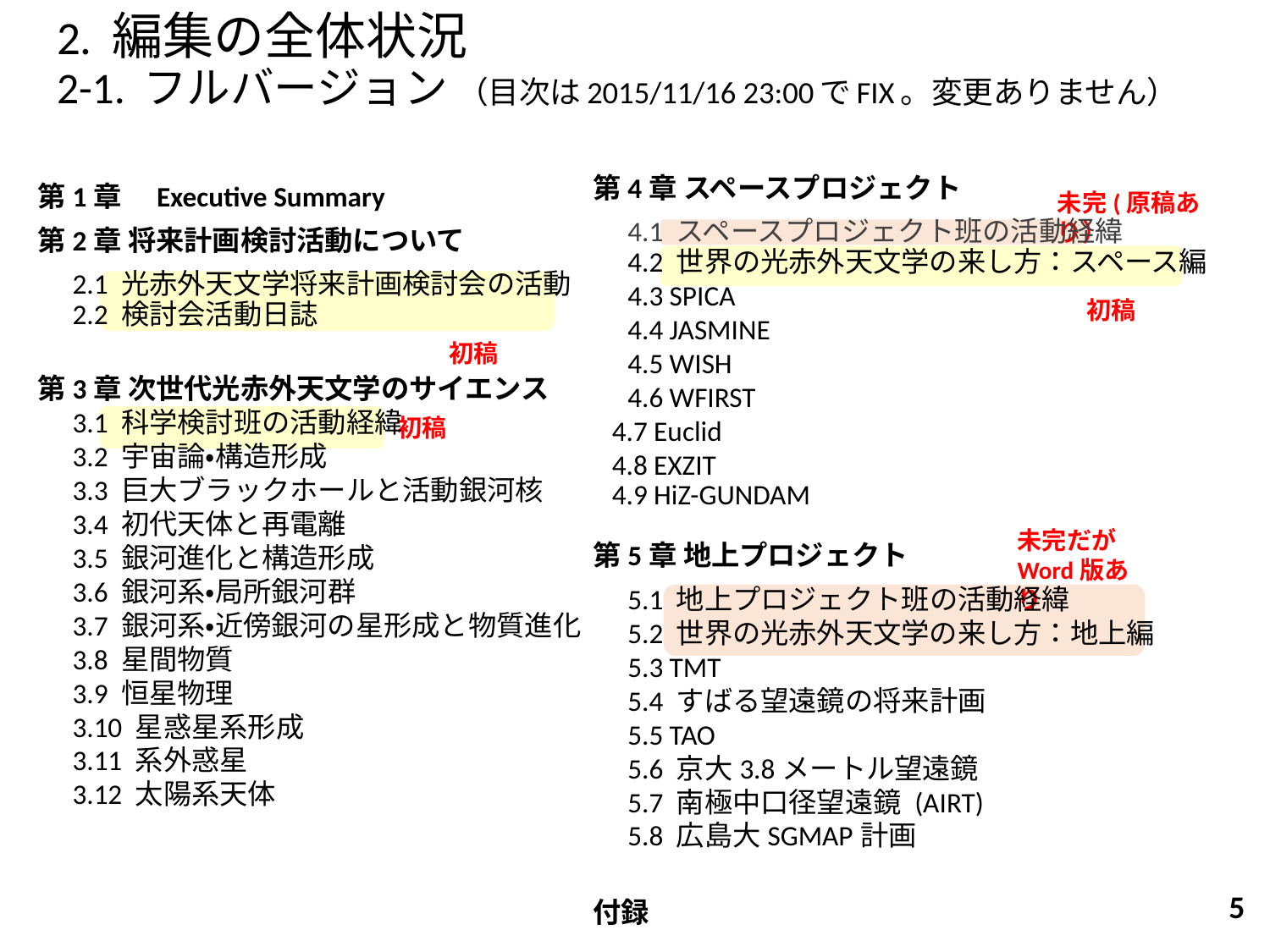

# 2. 編集の全体状況 2-1. フルバージョン （目次は2015/11/16 23:00でFIX。変更ありません）
第4章 スペースプロジェクト
　4.1 スペースプロジェクト班の活動経緯
　4.2 世界の光赤外天文学の来し方：スペース編
　4.3 SPICA
　4.4 JASMINE
　4.5 WISH
　4.6 WFIRST
   4.7 Euclid
   4.8 EXZIT
   4.9 HiZ-GUNDAM
第5章 地上プロジェクト
　5.1 地上プロジェクト班の活動経緯
　5.2 世界の光赤外天文学の来し方：地上編
　5.3 TMT
　5.4 すばる望遠鏡の将来計画
　5.5 TAO
　5.6 京大3.8メートル望遠鏡
　5.7 南極中口径望遠鏡 (AIRT)
　5.8 広島大SGMAP計画

付録
第1章　Executive Summary
第2章 将来計画検討活動について
　2.1 光赤外天文学将来計画検討会の活動
　2.2 検討会活動日誌
第3章 次世代光赤外天文学のサイエンス
　3.1 科学検討班の活動経緯
　3.2 宇宙論・構造形成
　3.3 巨大ブラックホールと活動銀河核
　3.4 初代天体と再電離
　3.5 銀河進化と構造形成
　3.6 銀河系・局所銀河群
　3.7 銀河系・近傍銀河の星形成と物質進化
　3.8 星間物質
　3.9 恒星物理
　3.10 星惑星系形成
　3.11 系外惑星
　3.12 太陽系天体
未完(原稿あり）

初稿
初稿

初稿
未完だがWord版あり

5